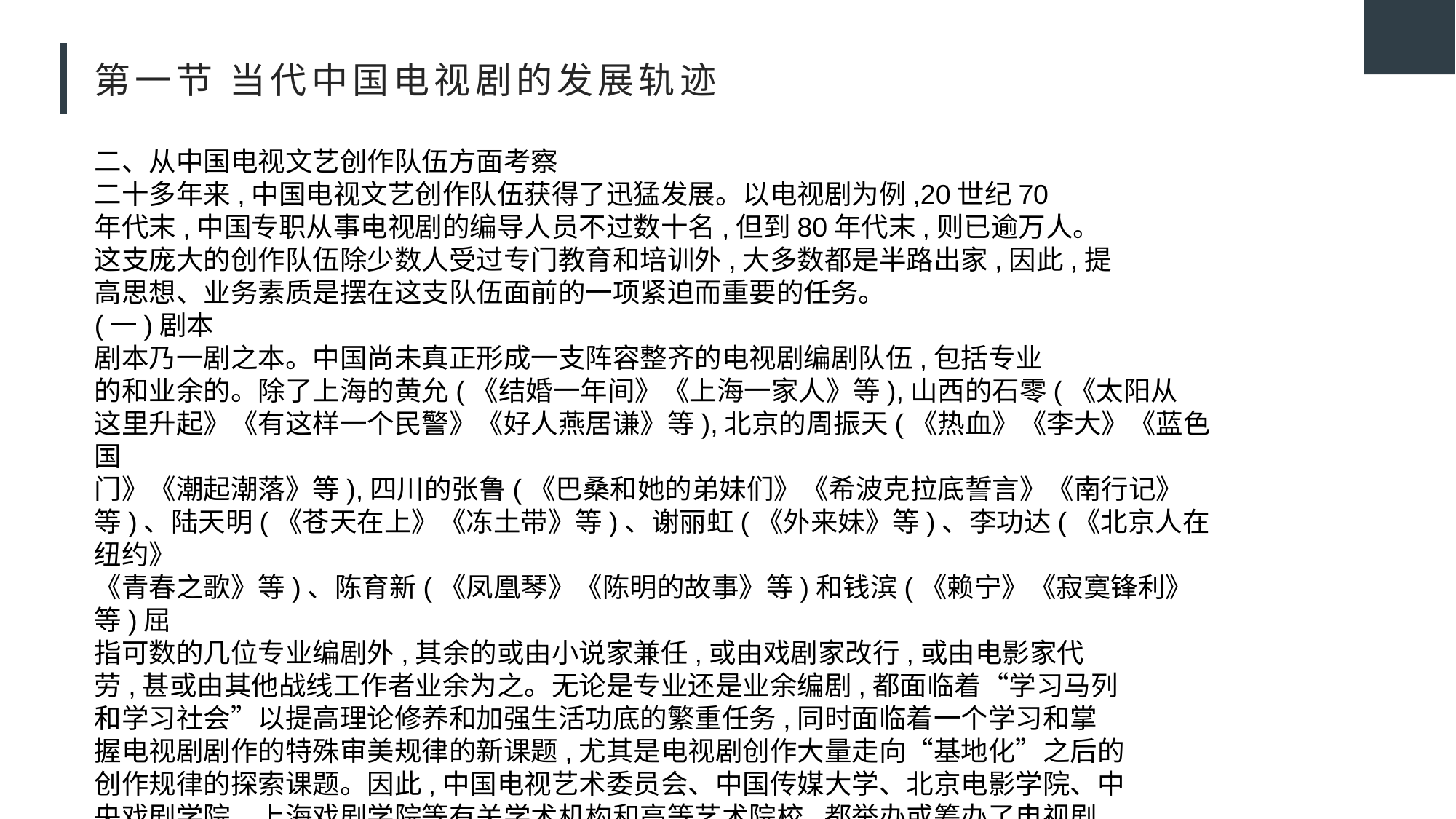

# 第一节 当代中国电视剧的发展轨迹
二、从中国电视文艺创作队伍方面考察
二十多年来,中国电视文艺创作队伍获得了迅猛发展。以电视剧为例,20世纪70
年代末,中国专职从事电视剧的编导人员不过数十名,但到80年代末,则已逾万人。
这支庞大的创作队伍除少数人受过专门教育和培训外,大多数都是半路出家,因此,提
高思想、业务素质是摆在这支队伍面前的一项紧迫而重要的任务。
(一)剧本
剧本乃一剧之本。中国尚未真正形成一支阵容整齐的电视剧编剧队伍,包括专业
的和业余的。除了上海的黄允(《结婚一年间》《上海一家人》等),山西的石零(《太阳从
这里升起》《有这样一个民警》《好人燕居谦》等),北京的周振天(《热血》《李大》《蓝色国
门》《潮起潮落》等),四川的张鲁(《巴桑和她的弟妹们》《希波克拉底誓言》《南行记》
等)、陆天明(《苍天在上》《冻土带》等)、谢丽虹(《外来妹》等)、李功达(《北京人在纽约》
《青春之歌》等)、陈育新(《凤凰琴》《陈明的故事》等)和钱滨(《赖宁》《寂寞锋利》等)屈
指可数的几位专业编剧外,其余的或由小说家兼任,或由戏剧家改行,或由电影家代
劳,甚或由其他战线工作者业余为之。无论是专业还是业余编剧,都面临着“学习马列
和学习社会”以提高理论修养和加强生活功底的繁重任务,同时面临着一个学习和掌
握电视剧剧作的特殊审美规律的新课题,尤其是电视剧创作大量走向“基地化”之后的
创作规律的探索课题。因此,中国电视艺术委员会、中国传媒大学、北京电影学院、中
央戏剧学院、上海戏剧学院等有关学术机构和高等艺术院校,都举办或筹办了电视剧
编剧专修班,以提高编剧的思想、文化和审美素质。